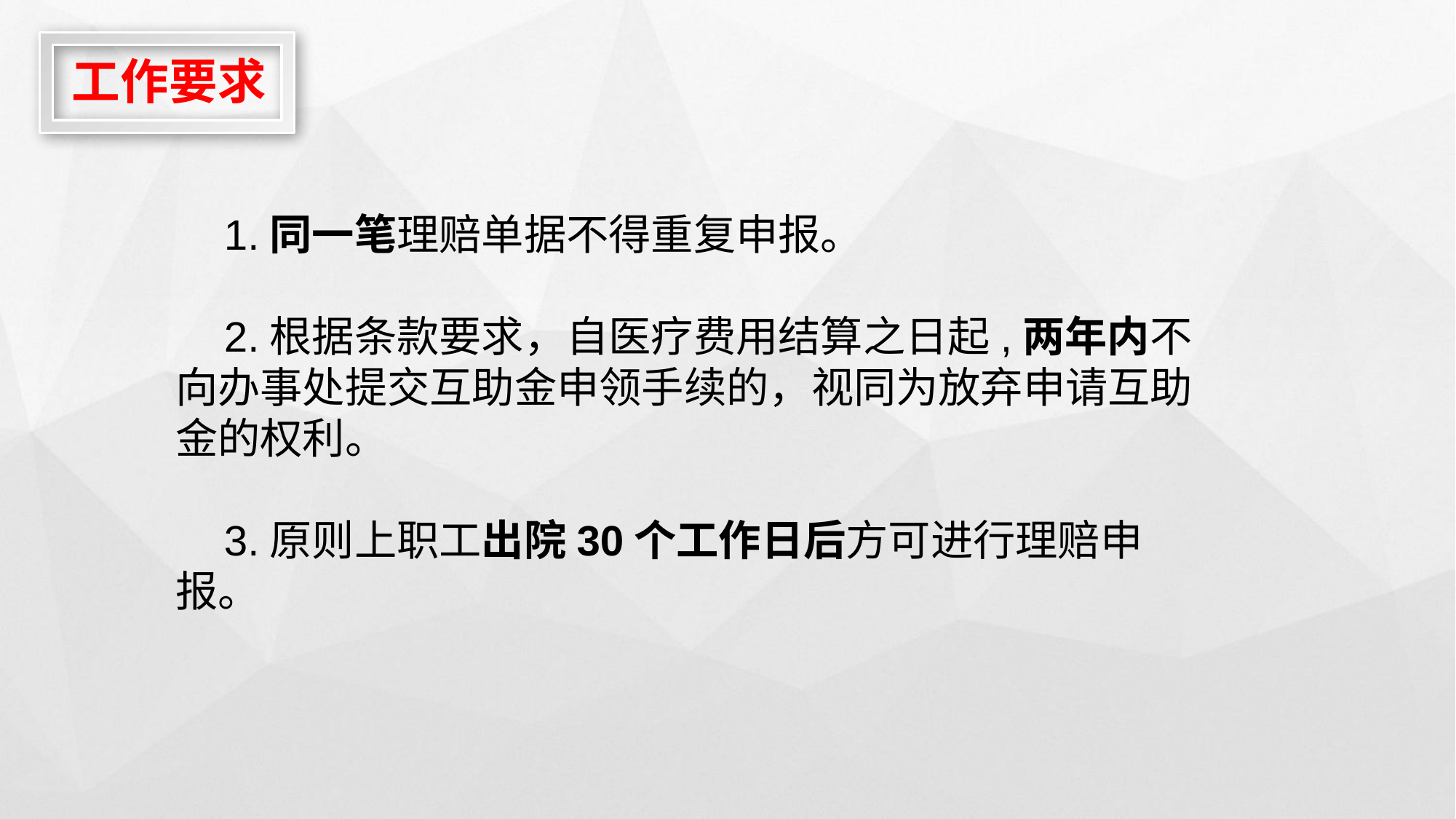

工作要求
1.同一笔理赔单据不得重复申报。

2.根据条款要求，自医疗费用结算之日起,两年内不向办事处提交互助金申领手续的，视同为放弃申请互助金的权利。

3.原则上职工出院30个工作日后方可进行理赔申报。